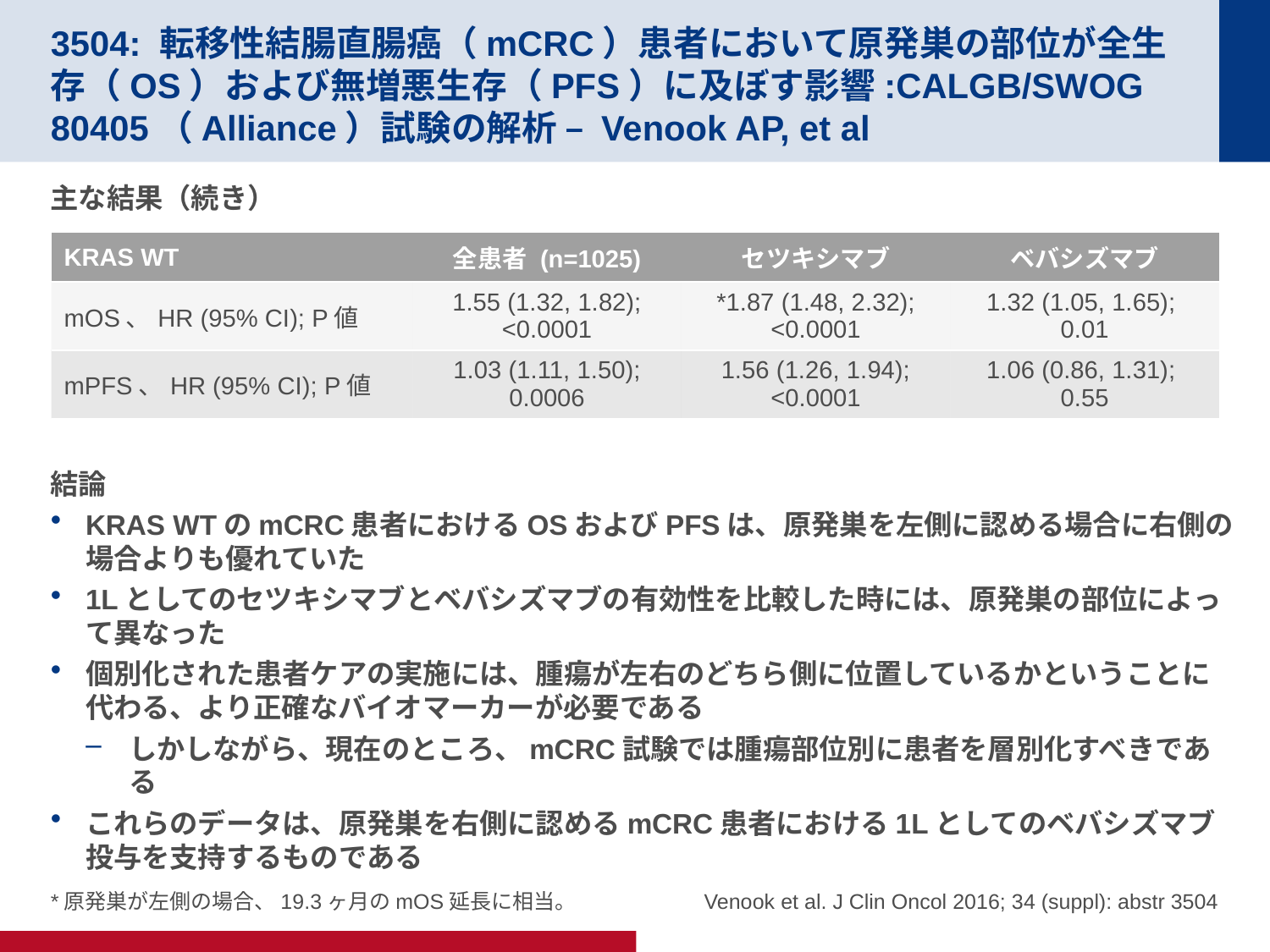

# 3504: 転移性結腸直腸癌（mCRC）患者において原発巣の部位が全生存（OS）および無増悪生存（PFS）に及ぼす影響:CALGB/SWOG 80405（Alliance）試験の解析 – Venook AP, et al
主な結果（続き）

結論
KRAS WTのmCRC患者におけるOSおよびPFSは、原発巣を左側に認める場合に右側の場合よりも優れていた
1Lとしてのセツキシマブとベバシズマブの有効性を比較した時には、原発巣の部位によって異なった
個別化された患者ケアの実施には、腫瘍が左右のどちら側に位置しているかということに代わる、より正確なバイオマーカーが必要である
しかしながら、現在のところ、mCRC試験では腫瘍部位別に患者を層別化すべきである
これらのデータは、原発巣を右側に認めるmCRC患者における1Lとしてのベバシズマブ投与を支持するものである
| KRAS WT | 全患者 (n=1025) | セツキシマブ | ベバシズマブ |
| --- | --- | --- | --- |
| mOS、HR (95% CI); P値 | 1.55 (1.32, 1.82); <0.0001 | \*1.87 (1.48, 2.32); <0.0001 | 1.32 (1.05, 1.65); 0.01 |
| mPFS、HR (95% CI); P値 | 1.03 (1.11, 1.50); 0.0006 | 1.56 (1.26, 1.94); <0.0001 | 1.06 (0.86, 1.31); 0.55 |
 Venook et al. J Clin Oncol 2016; 34 (suppl): abstr 3504
*原発巣が左側の場合、19.3ヶ月のmOS延長に相当。